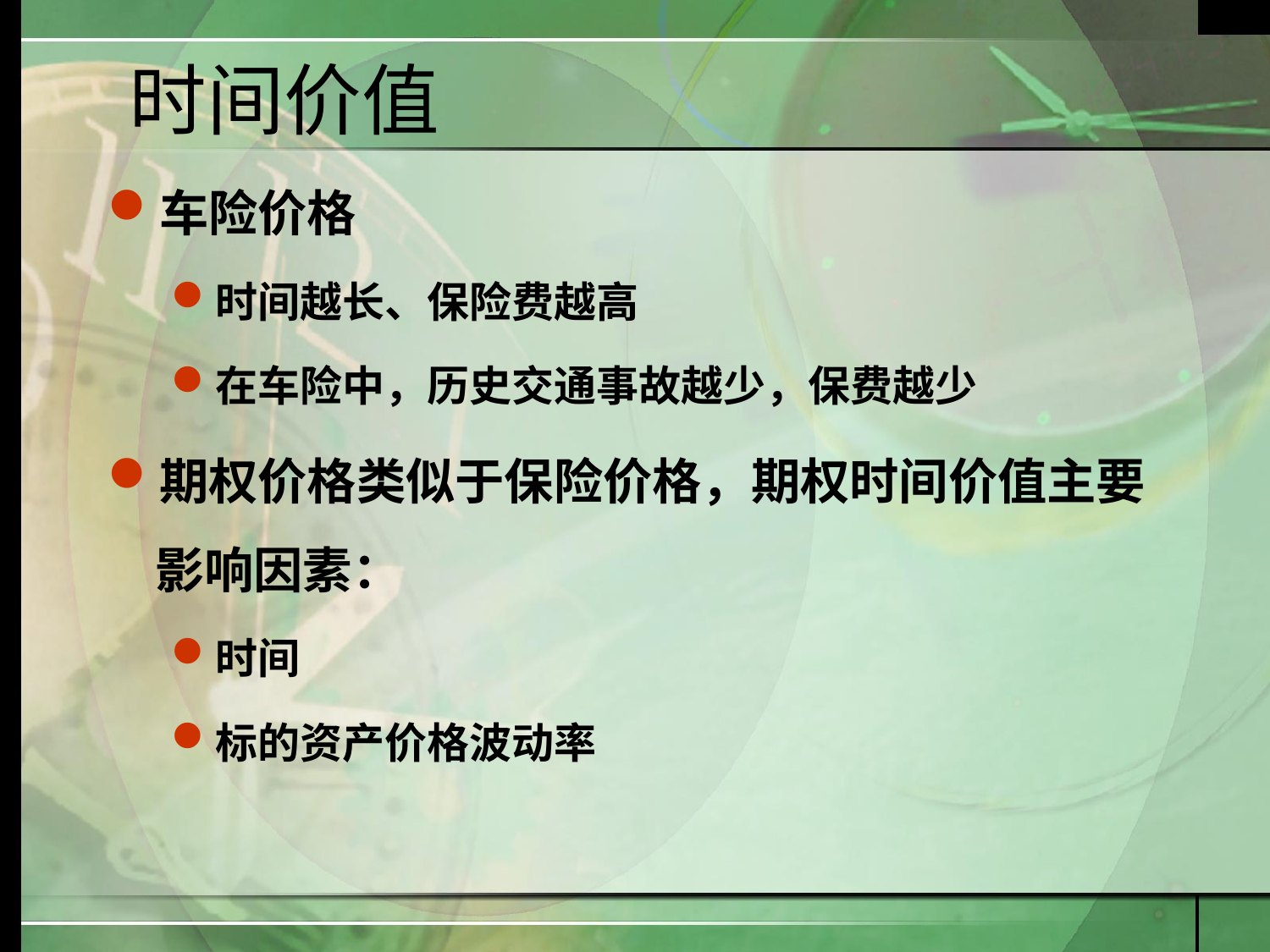

# 时间价值
车险价格
时间越长、保险费越高
在车险中，历史交通事故越少，保费越少
期权价格类似于保险价格，期权时间价值主要影响因素：
时间
标的资产价格波动率